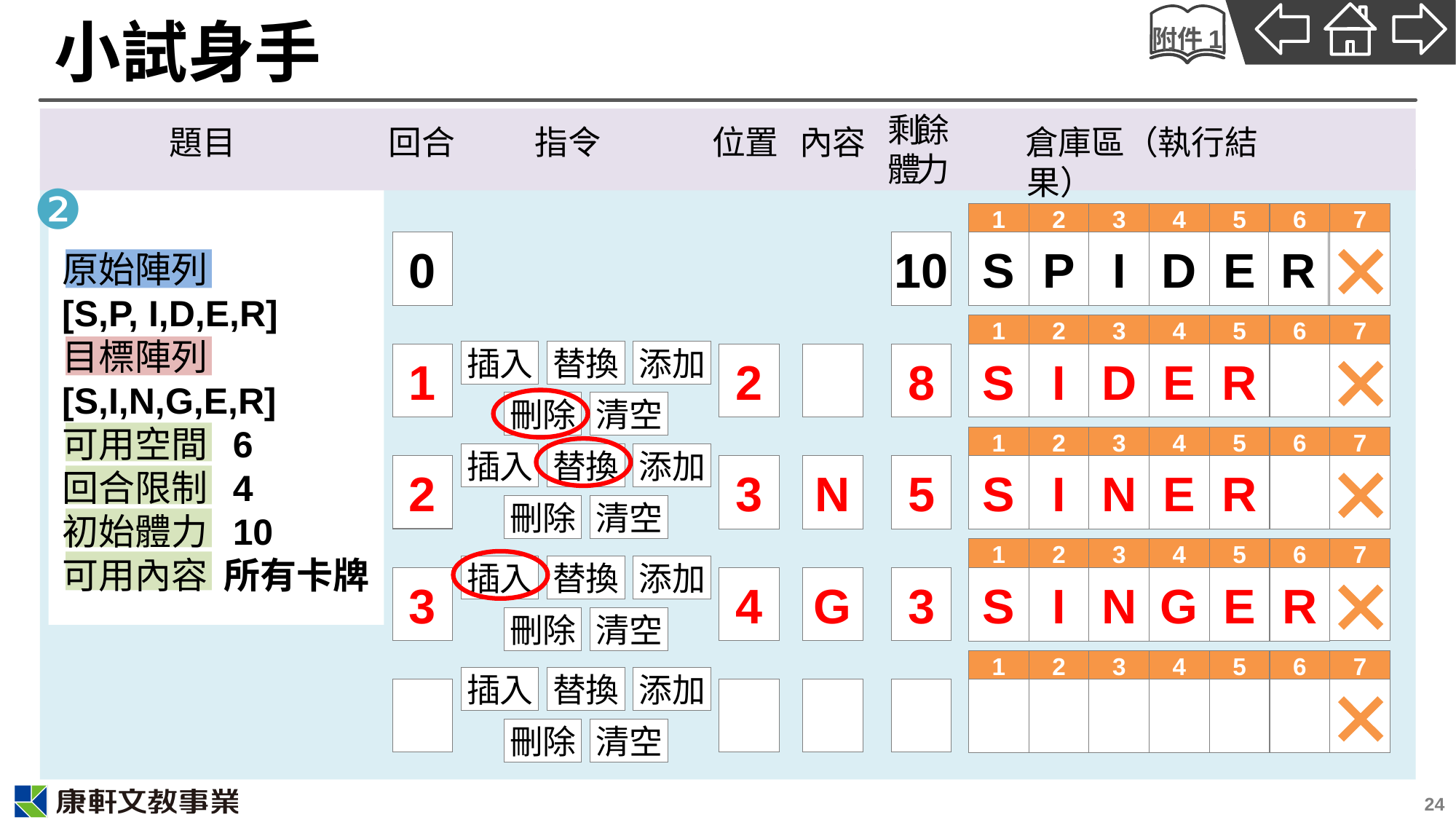

# 小試身手
附件1

剩餘
體力
題目
回合
指令
位置
內容
倉庫區（執行結果）

❷

1
2
3
4
5
6
7
S
P
I

D

E
R

0
10
原始陣列
[S,P, I,D,E,R]
目標陣列
[S,I,N,G,E,R]
可用空間  6
回合限制  4
初始體力  10
可用內容  所有卡牌

1
2
3
4
5
6
7

插入
替換
添加

1

2

8
S
I
D
E
R

刪除
清空
1
2
3
4
5
6
7

插入
替換
添加
2
S
I
N
E
R

3

N

5
刪除
清空
1
2
3
4
5
6
7

插入
替換
添加

3

4

G

3
S
I
N
G
E
R
刪除
清空
1
2
3
4
5
6
7

插入
替換
添加

刪除
清空
24